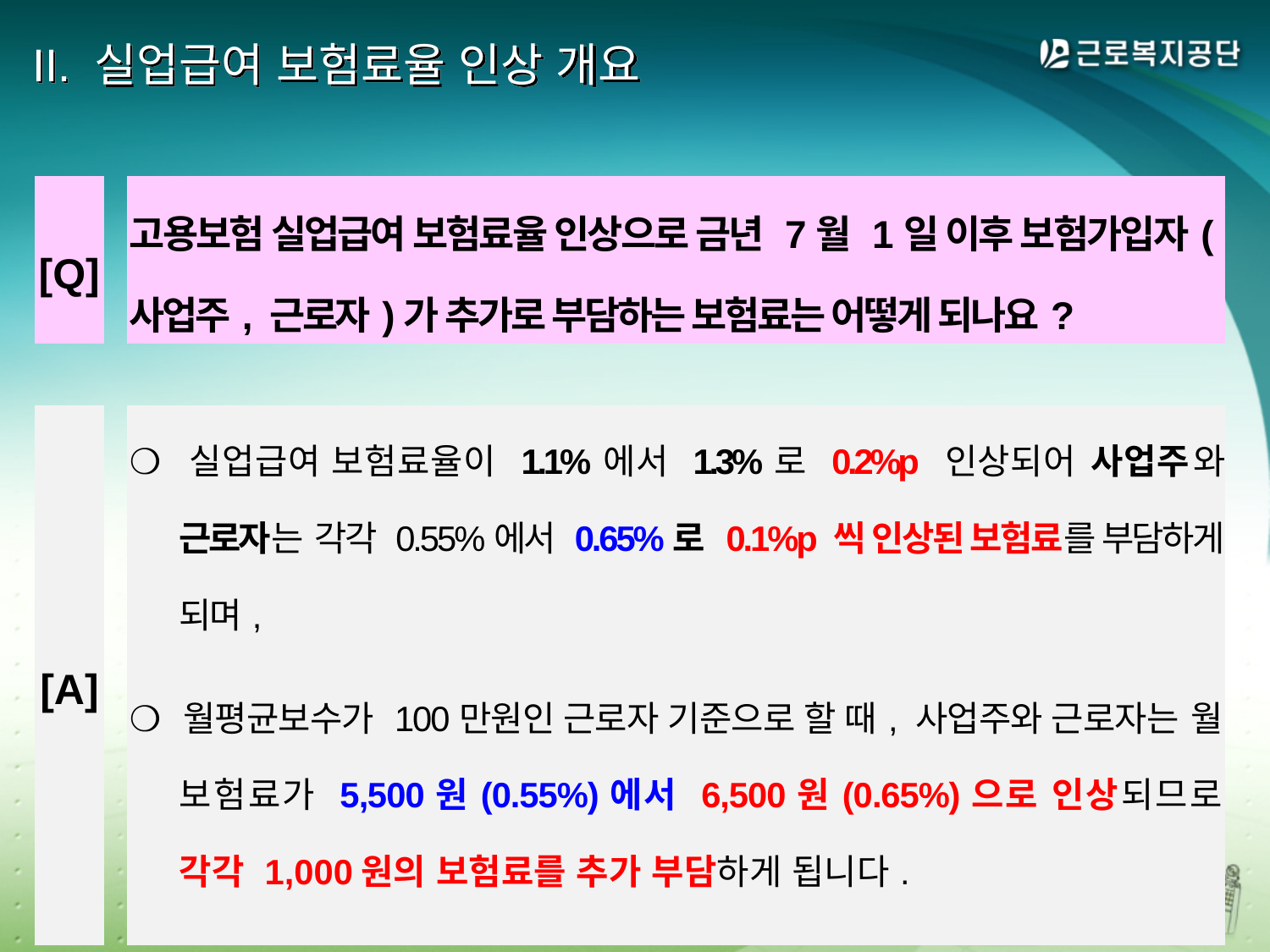

# II. 실업급여 보험료율 인상 개요
| [Q] |  | 고용보험 실업급여 보험료율 인상으로 금년 7월 1일 이후 보험가입자(사업주, 근로자)가 추가로 부담하는 보험료는 어떻게 되나요? |
| --- | --- | --- |
|  |  |  |
| [A] |  | ❍ 실업급여 보험료율이 1.1%에서 1.3%로 0.2%p 인상되어 사업주와 근로자는 각각 0.55%에서 0.65%로 0.1%p 씩 인상된 보험료를 부담하게 되며, ❍ 월평균보수가 100만원인 근로자 기준으로 할 때, 사업주와 근로자는 월 보험료가 5,500원(0.55%)에서 6,500원(0.65%)으로 인상되므로 각각 1,000원의 보험료를 추가 부담하게 됩니다. |